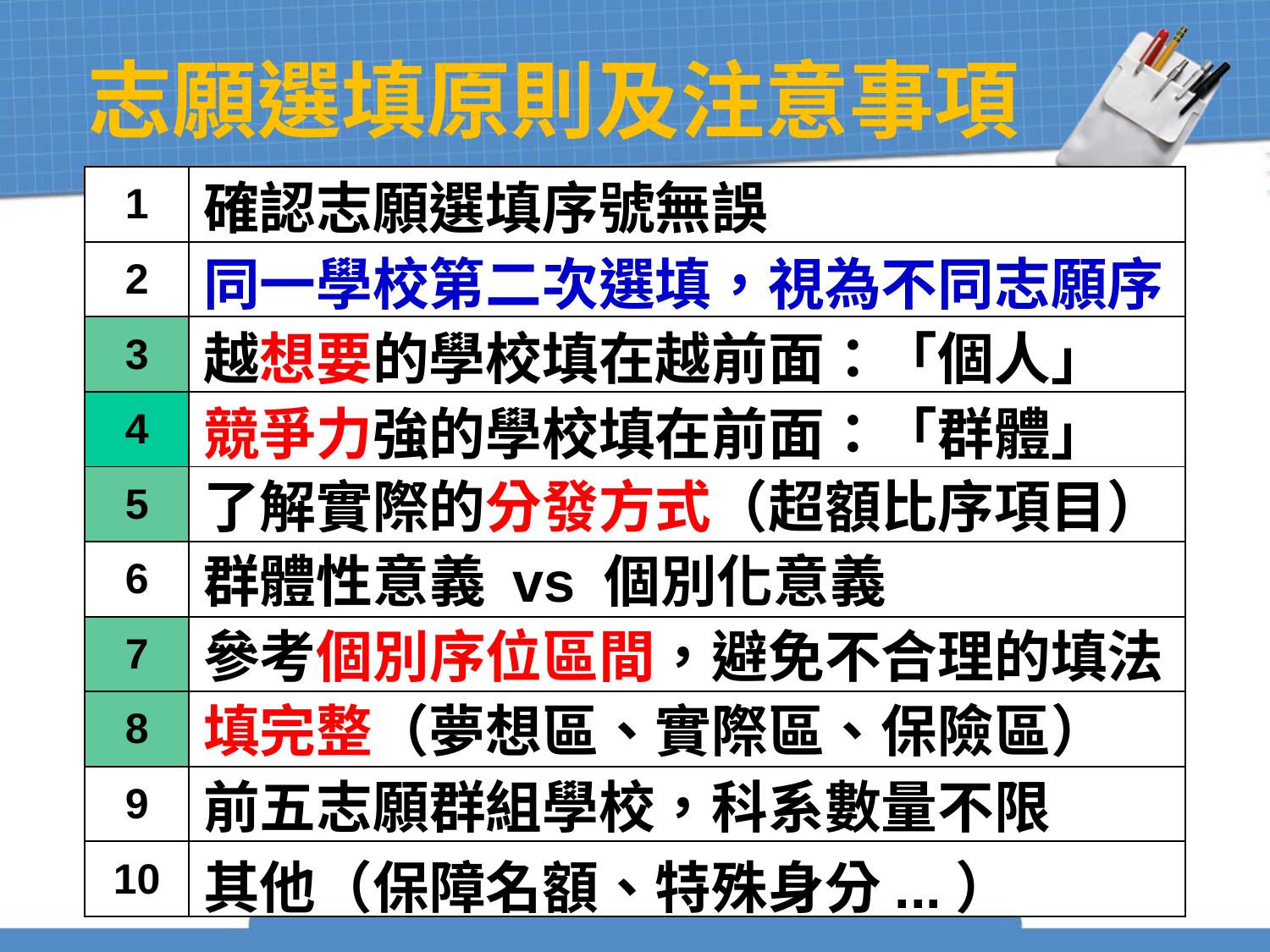

志願選填原則及注意事項
確認志願選填序號無誤
| 1 |  |
| --- | --- |
| 2 |  |
| 3 |  |
| 4 |  |
| 5 |  |
| 6 |  |
| 7 |  |
| 8 |  |
| 9 |  |
| 10 |  |
同一學校第二次選填，視為不同志願序
越想要的學校填在越前面：「個人」
競爭力強的學校填在前面：「群體」
了解實際的分發方式（超額比序項目）
群體性意義 vs 個別化意義
參考個別序位區間，避免不合理的填法

填完整（夢想區、實際區、保險區）
前五志願群組學校，科系數量不限
其他（保障名額、特殊身分...）